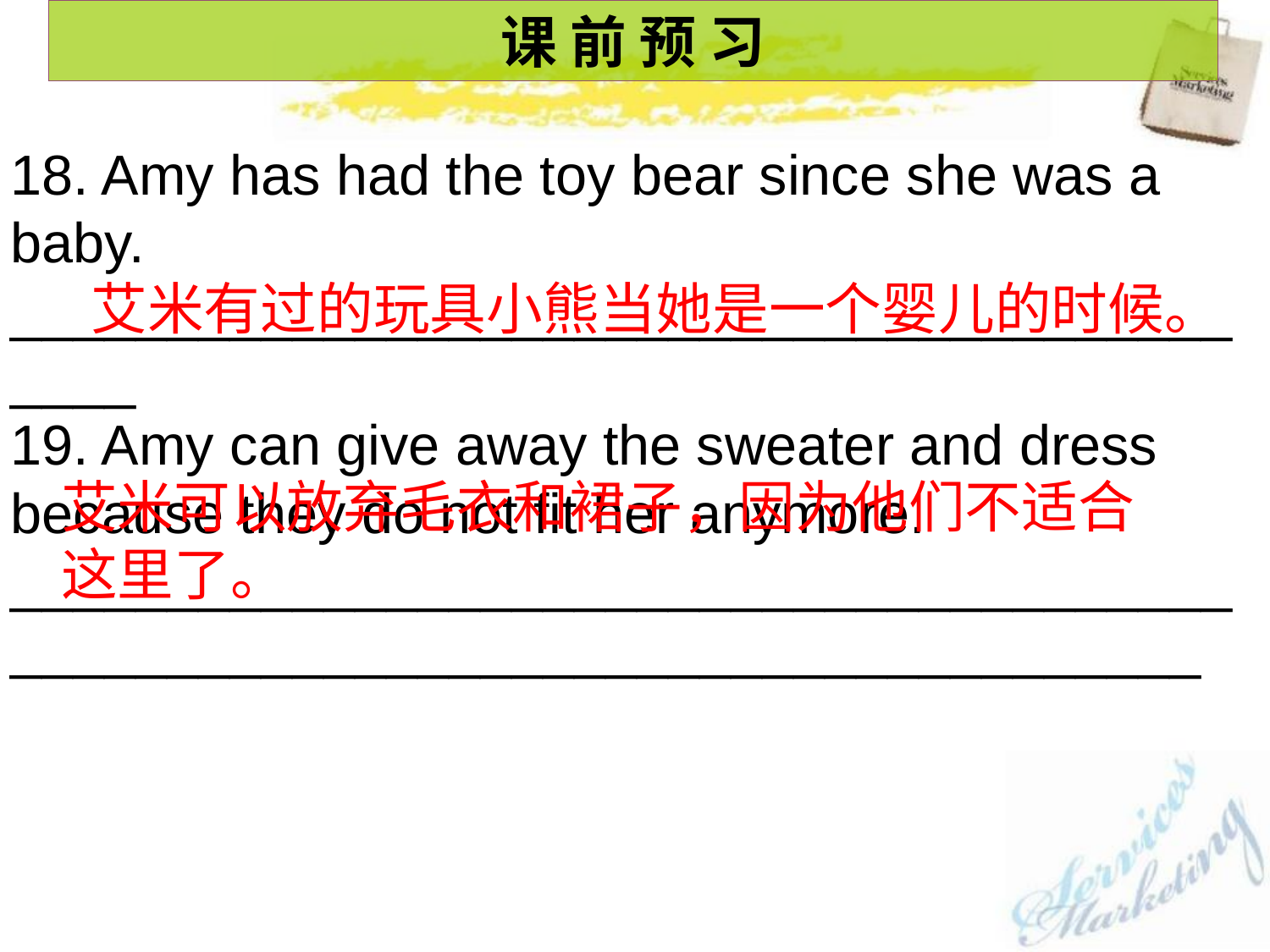

课 前 预 习
18. Amy has had the toy bear since she was a baby.
___________________________________________
19. Amy can give away the sweater and dress because they do not fit her anymore.
_____________________________________________________________________________
艾米有过的玩具小熊当她是一个婴儿的时候。
艾米可以放弃毛衣和裙子，因为他们不适合这里了。